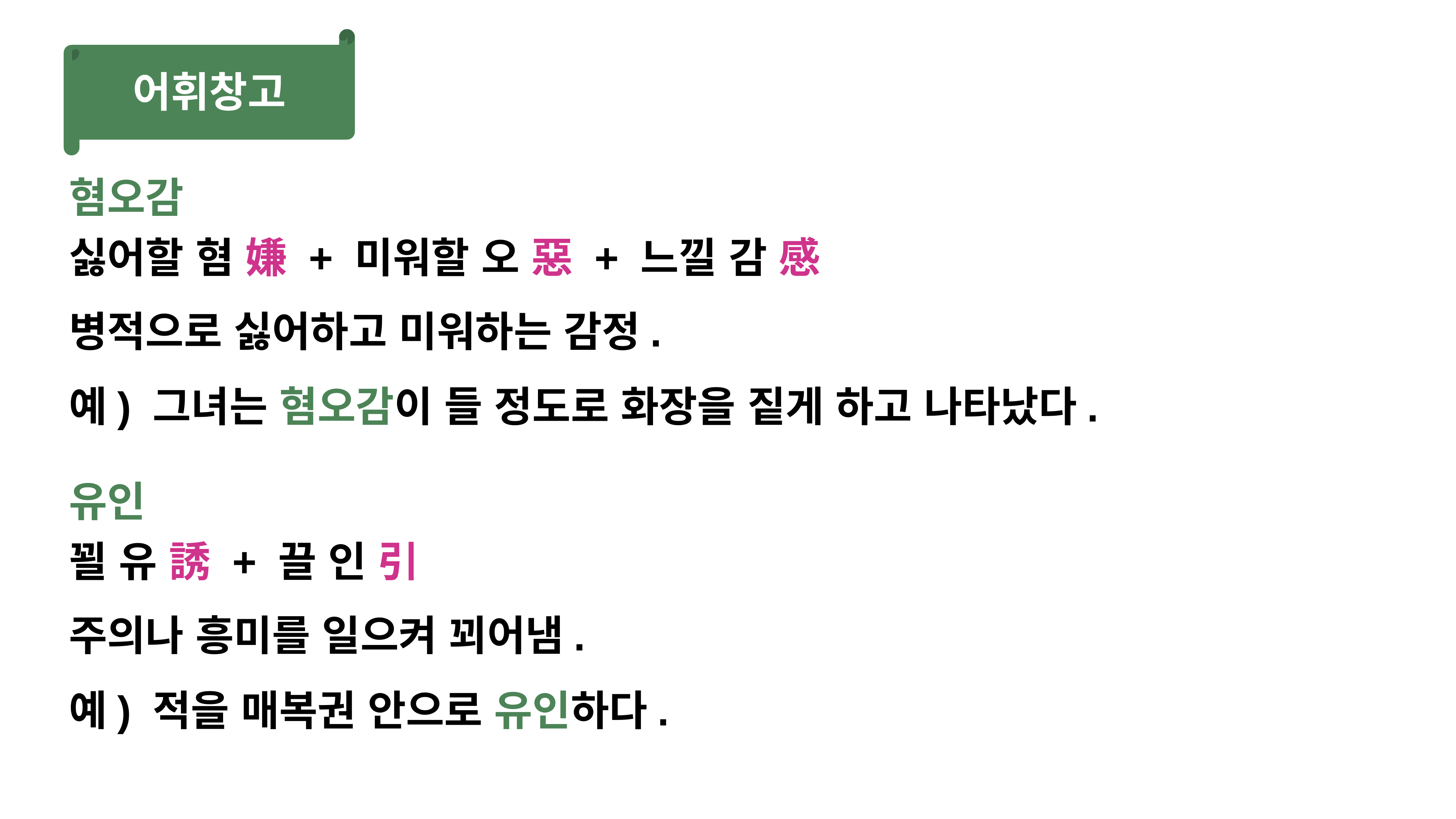

어휘창고
혐오감
싫어할 혐 嫌 + 미워할 오 惡 + 느낄 감 感
병적으로 싫어하고 미워하는 감정.
예) 그녀는 혐오감이 들 정도로 화장을 짙게 하고 나타났다.
유인
꾈 유 誘 + 끌 인 引
주의나 흥미를 일으켜 꾀어냄.
예) 적을 매복권 안으로 유인하다.